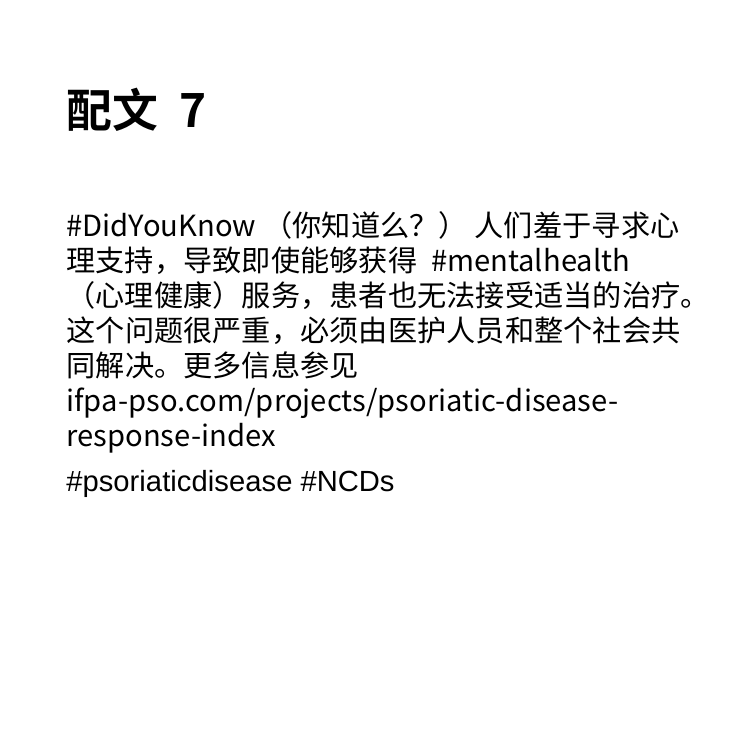

# 配文 7
#DidYouKnow（你知道么？） 人们羞于寻求心理支持，导致即使能够获得 #mentalhealth（心理健康）服务，患者也无法接受适当的治疗。这个问题很严重，必须由医护人员和整个社会共同解决。更多信息参见 ifpa-pso.com/projects/psoriatic-disease-response-index
#psoriaticdisease #NCDs